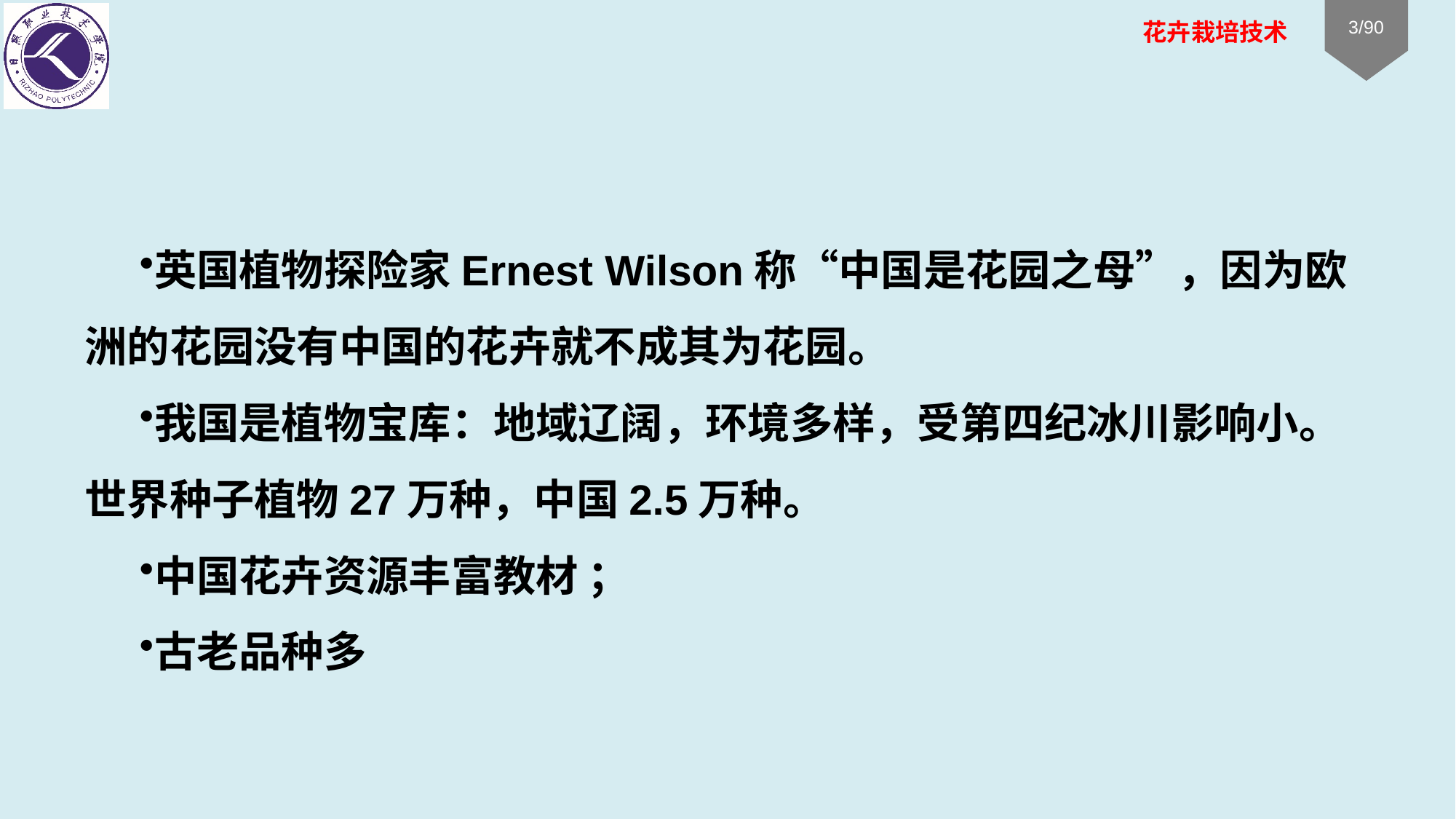

英国植物探险家Ernest Wilson称“中国是花园之母”，因为欧洲的花园没有中国的花卉就不成其为花园。
我国是植物宝库：地域辽阔，环境多样，受第四纪冰川影响小。世界种子植物27万种，中国2.5万种。
中国花卉资源丰富教材 ；
古老品种多